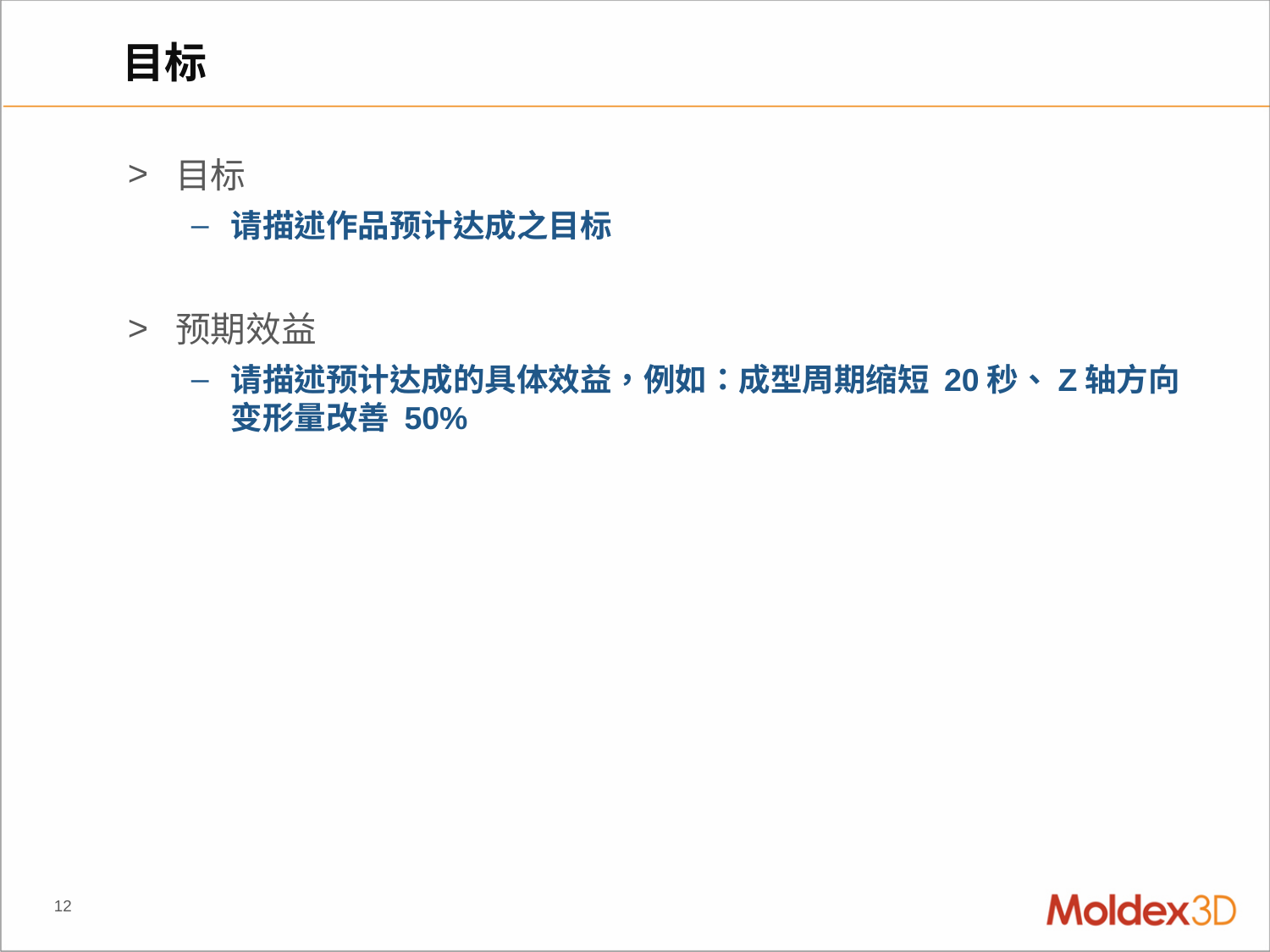

# 目标
目标
请描述作品预计达成之目标

预期效益
请描述预计达成的具体效益，例如：成型周期缩短 20秒、Z轴方向变形量改善 50%